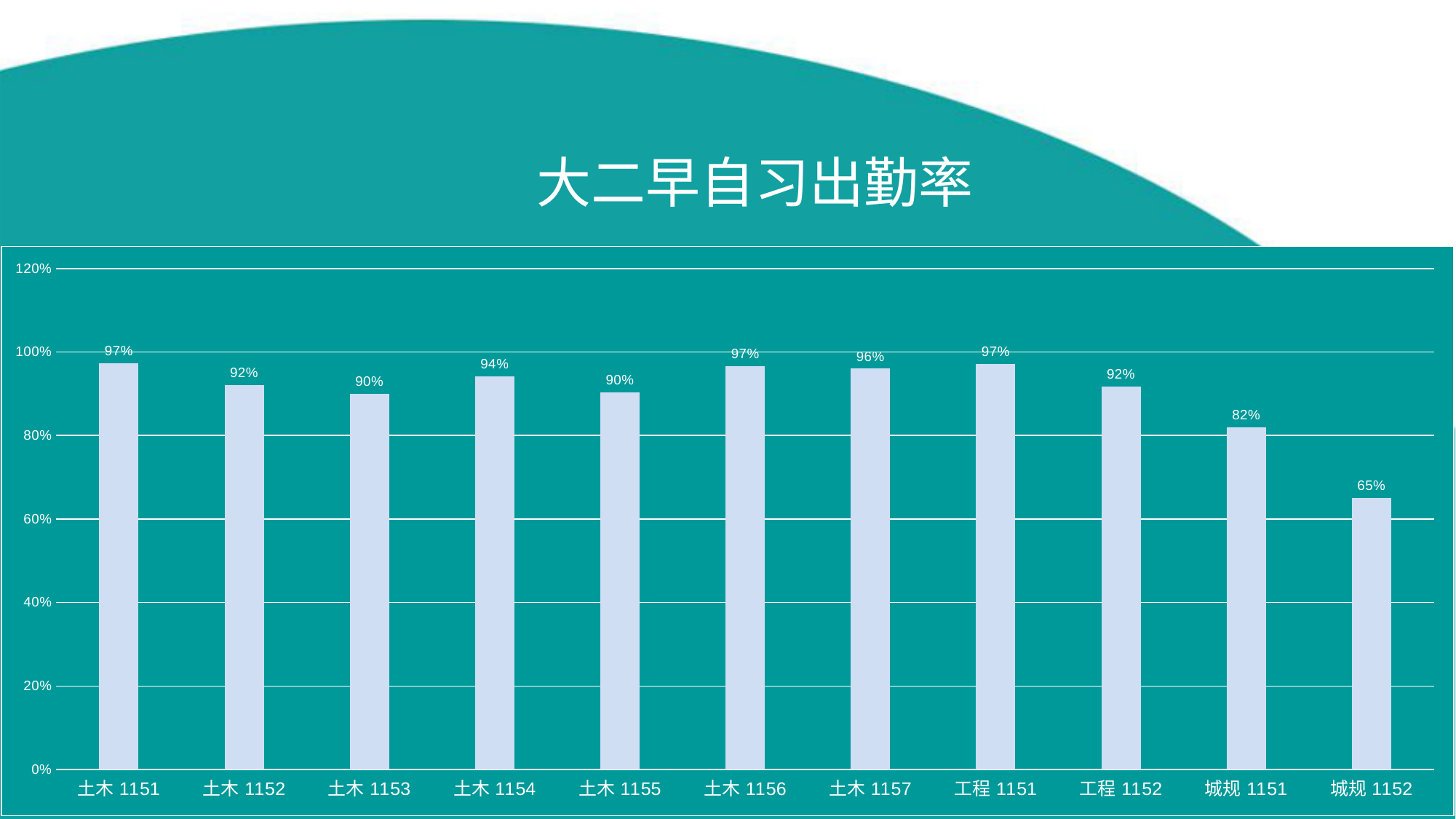

# 大二早自习出勤率

### Chart

| Category |  |
|---|---|
| 土木1151 | 0.972413793103448 |
| 土木1152 | 0.92 |
| 土木1153 | 0.9 |
| 土木1154 | 0.941176470588235 |
| 土木1155 | 0.903030303030303 |
| 土木1156 | 0.966666666666667 |
| 土木1157 | 0.96 |
| 工程1151 | 0.970731707317073 |
| 工程1152 | 0.916666666666667 |
| 城规1151 | 0.82 |
| 城规1152 | 0.65 |